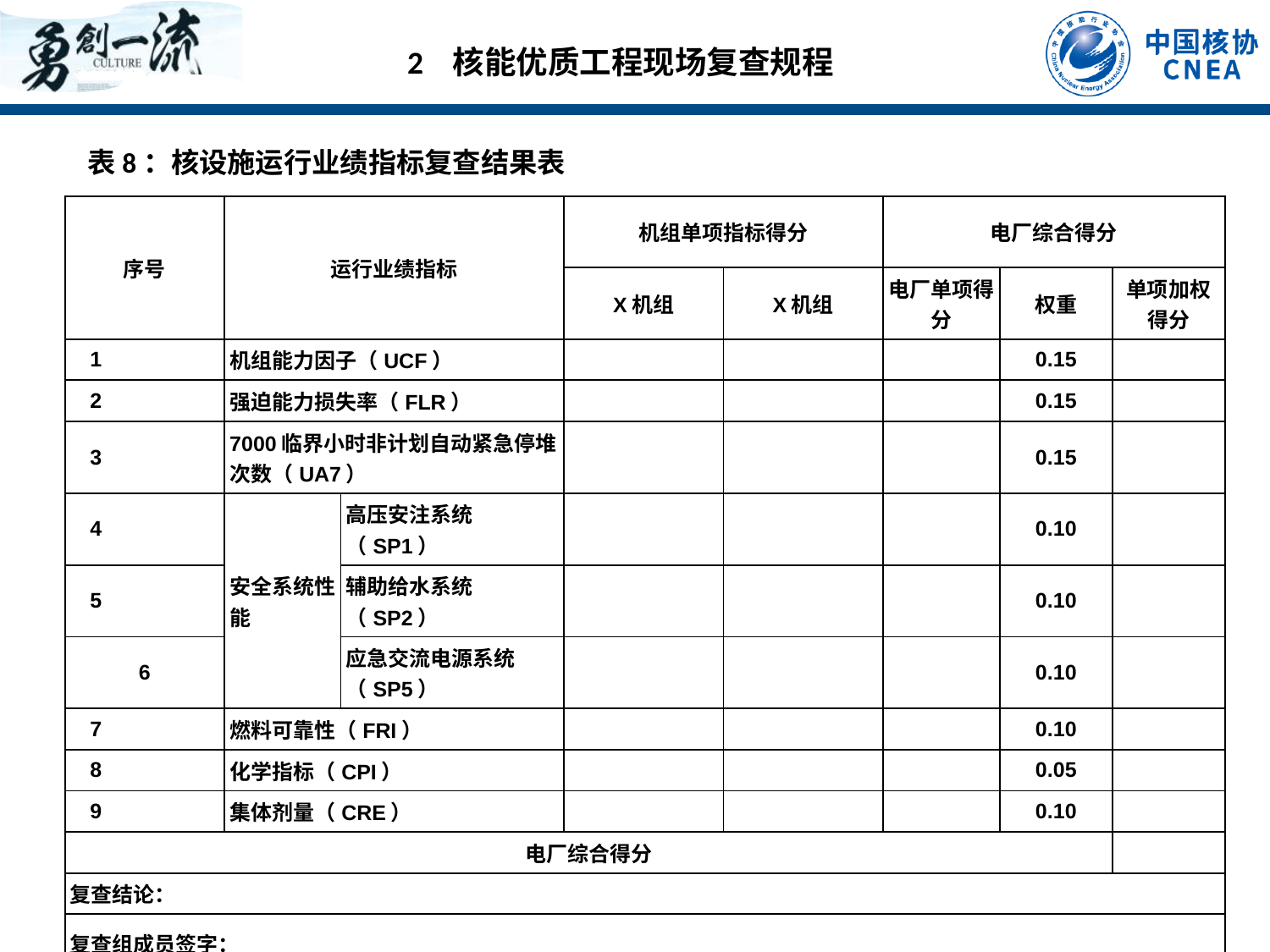

2   核能优质工程现场复查规程
表8：核设施运行业绩指标复查结果表
| 序号 | 运行业绩指标 |  | 机组单项指标得分 |  | 电厂综合得分 |  |  |
| --- | --- | --- | --- | --- | --- | --- | --- |
|  |  |  | X机组 | X机组 | 电厂单项得分 | 权重 | 单项加权得分 |
| 1 | 机组能力因子（UCF） |  |  |  |  | 0.15 |  |
| 2 | 强迫能力损失率（FLR） |  |  |  |  | 0.15 |  |
| 3 | 7000临界小时非计划自动紧急停堆次数（UA7） |  |  |  |  | 0.15 |  |
| 4 | 安全系统性能 | 高压安注系统（SP1） |  |  |  | 0.10 |  |
| 5 |  | 辅助给水系统（SP2） |  |  |  | 0.10 |  |
| 6 |  | 应急交流电源系统（SP5） |  |  |  | 0.10 |  |
| 7 | 燃料可靠性（FRI） |  |  |  |  | 0.10 |  |
| 8 | 化学指标（CPI） |  |  |  |  | 0.05 |  |
| 9 | 集体剂量（CRE） |  |  |  |  | 0.10 |  |
| 电厂综合得分 |  |  |  |  |  |  |  |
| 复查结论： |  |  |  |  |  |  |  |
| 复查组成员签字： 年 月 日 |  |  |  |  |  |  |  |